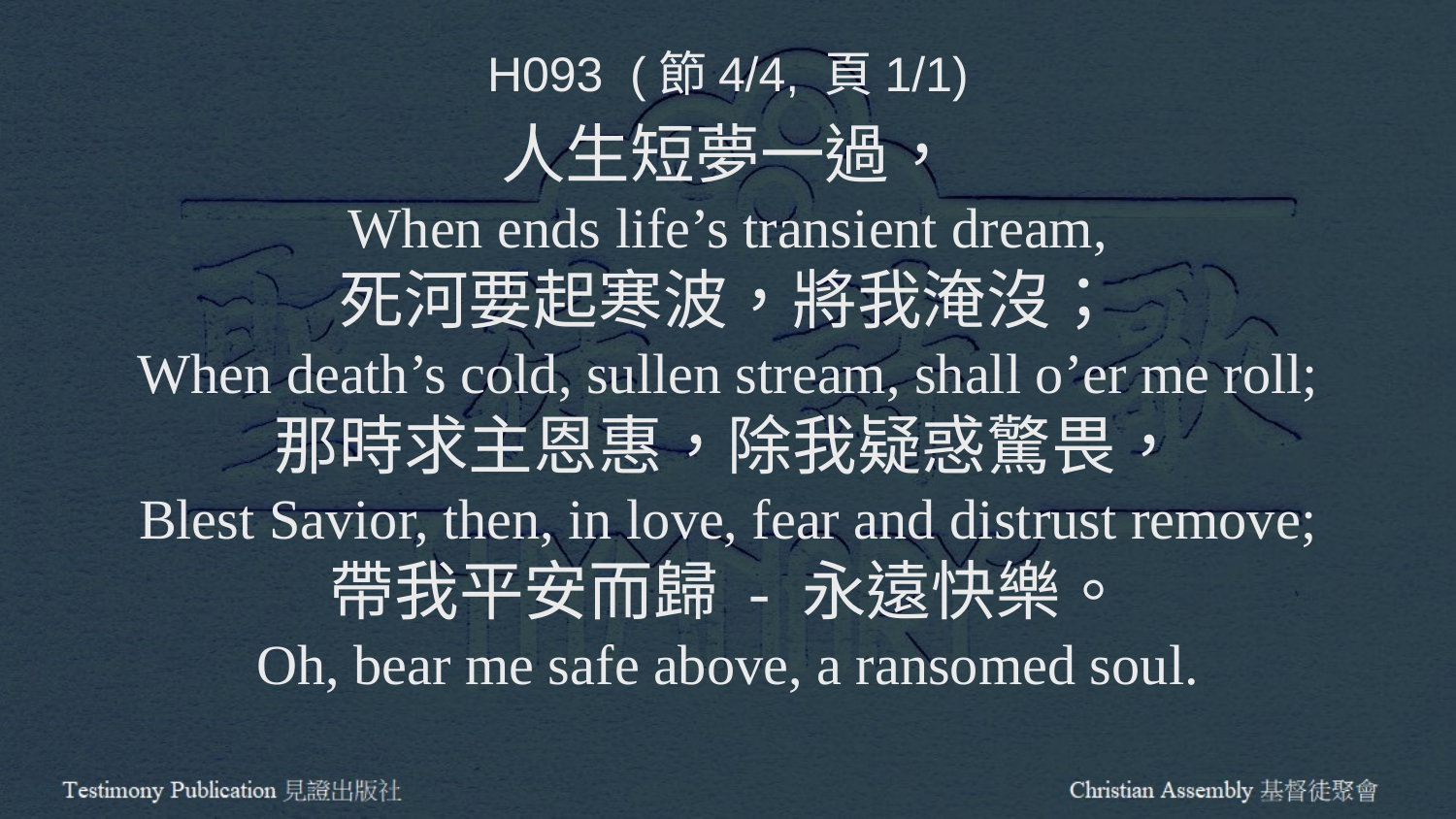

H093  (節4/4, 頁1/1)
人生短夢一過，
When ends life’s transient dream,
死河要起寒波，將我淹沒；
When death’s cold, sullen stream, shall o’er me roll;
那時求主恩惠，除我疑惑驚畏，
Blest Savior, then, in love, fear and distrust remove;
帶我平安而歸 - 永遠快樂。
Oh, bear me safe above, a ransomed soul.